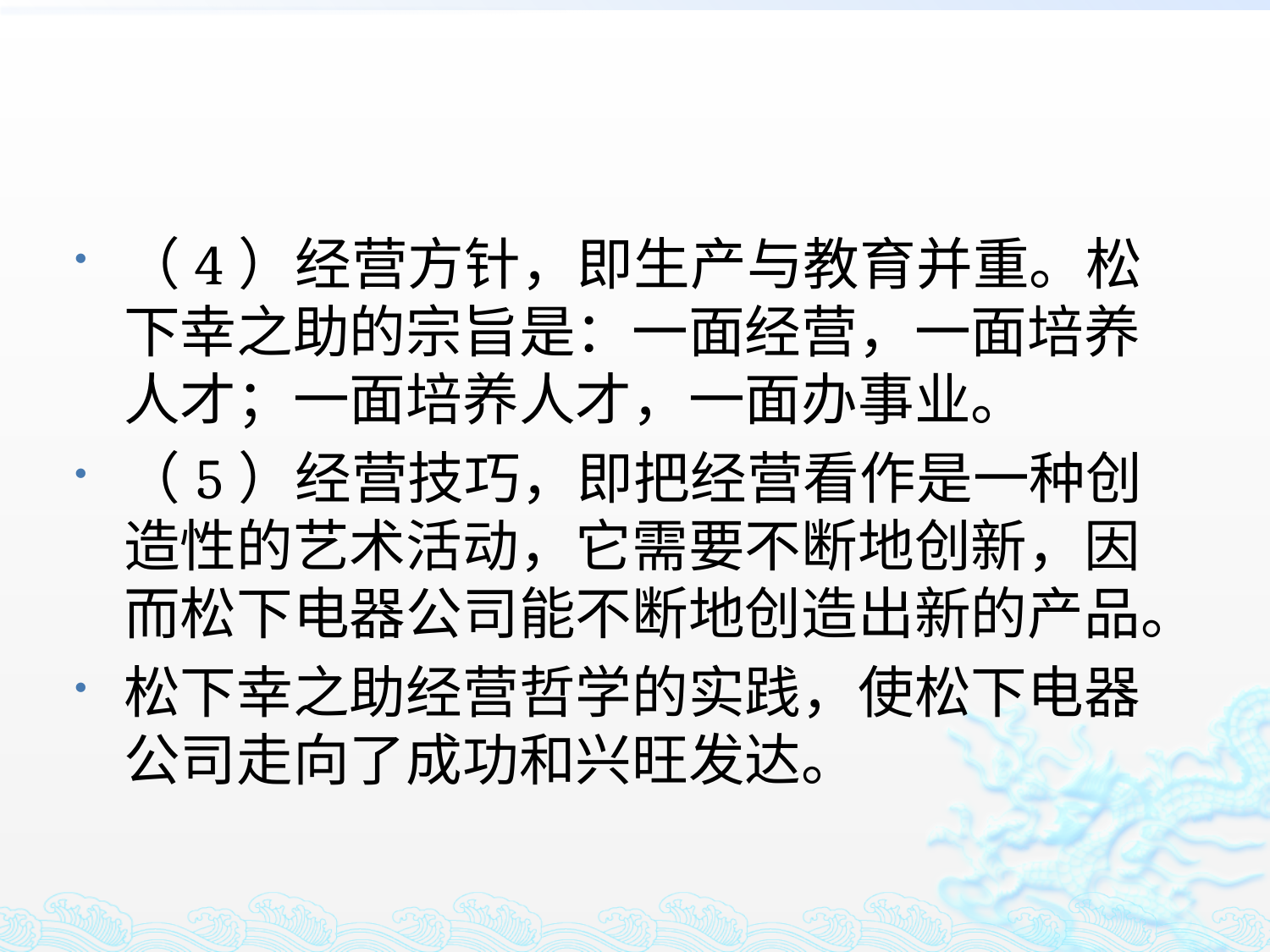

#
（4）经营方针，即生产与教育并重。松下幸之助的宗旨是：一面经营，一面培养人才；一面培养人才，一面办事业。
（5）经营技巧，即把经营看作是一种创造性的艺术活动，它需要不断地创新，因而松下电器公司能不断地创造出新的产品。
松下幸之助经营哲学的实践，使松下电器公司走向了成功和兴旺发达。